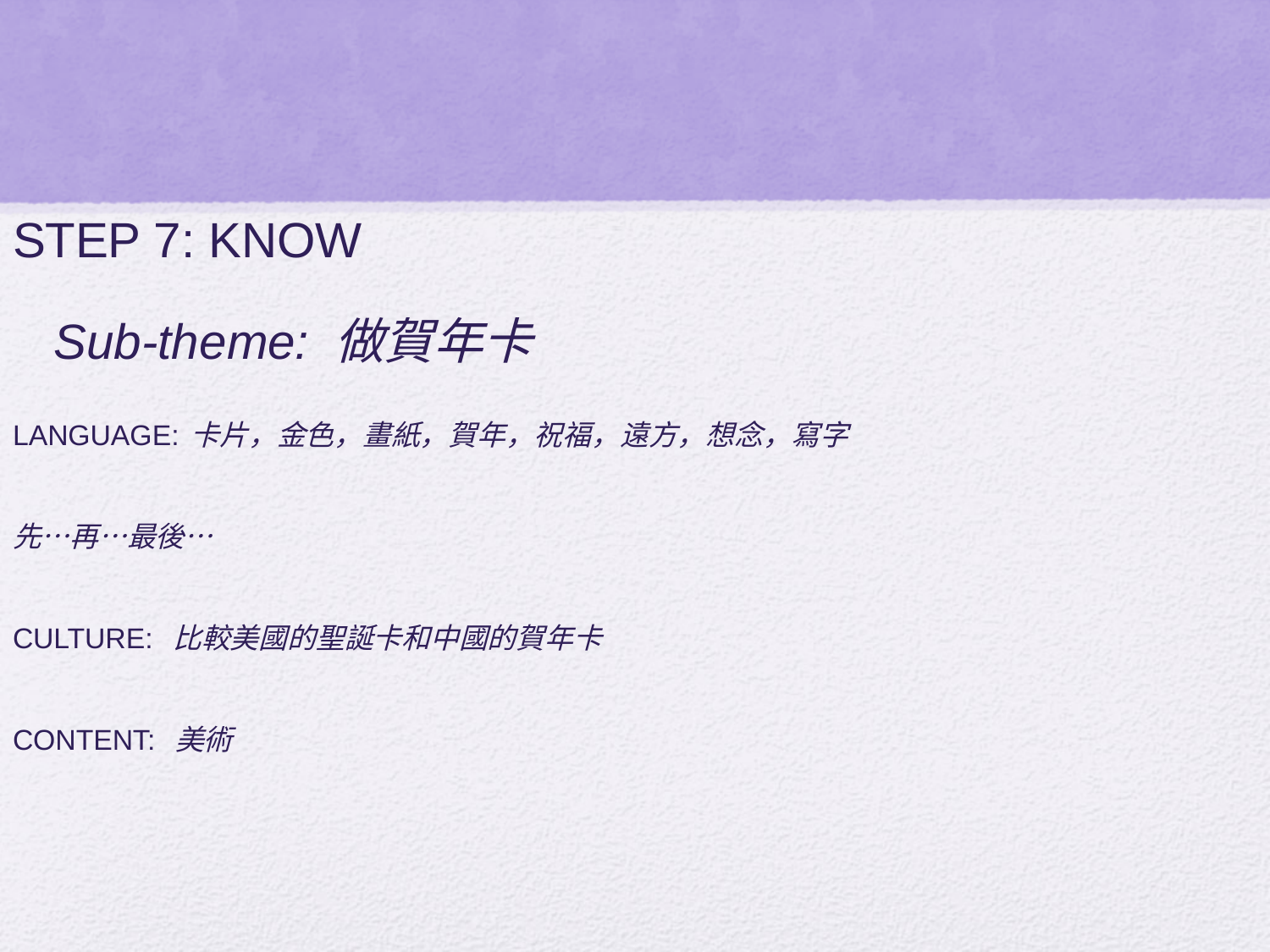

#
STEP 7: KNOW
   Sub-theme: 做賀年卡
LANGUAGE:卡片，金色，畫紙，賀年，祝福，遠方，想念，寫字
先…再…最後…
CULTURE: 比較美國的聖誕卡和中國的賀年卡
CONTENT: 美術